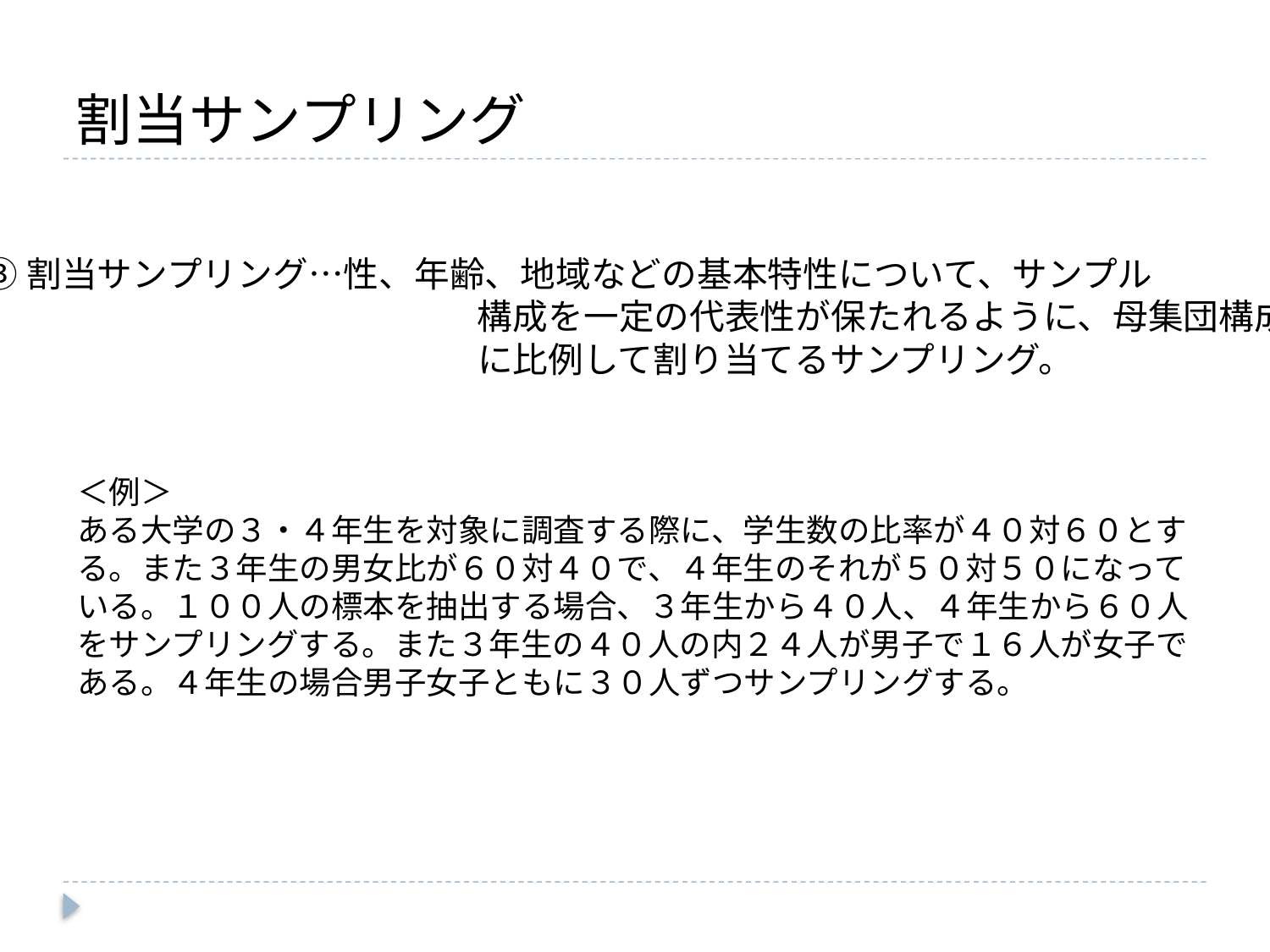

# 割当サンプリング
③割当サンプリング…性、年齢、地域などの基本特性について、サンプル
　　　　　　　　　　　　　　構成を一定の代表性が保たれるように、母集団構成
　　　　　　　　　　　　　　に比例して割り当てるサンプリング。
＜例＞
ある大学の３・４年生を対象に調査する際に、学生数の比率が４０対６０とする。また３年生の男女比が６０対４０で、４年生のそれが５０対５０になっている。１００人の標本を抽出する場合、３年生から４０人、４年生から６０人をサンプリングする。また３年生の４０人の内２４人が男子で１６人が女子である。４年生の場合男子女子ともに３０人ずつサンプリングする。